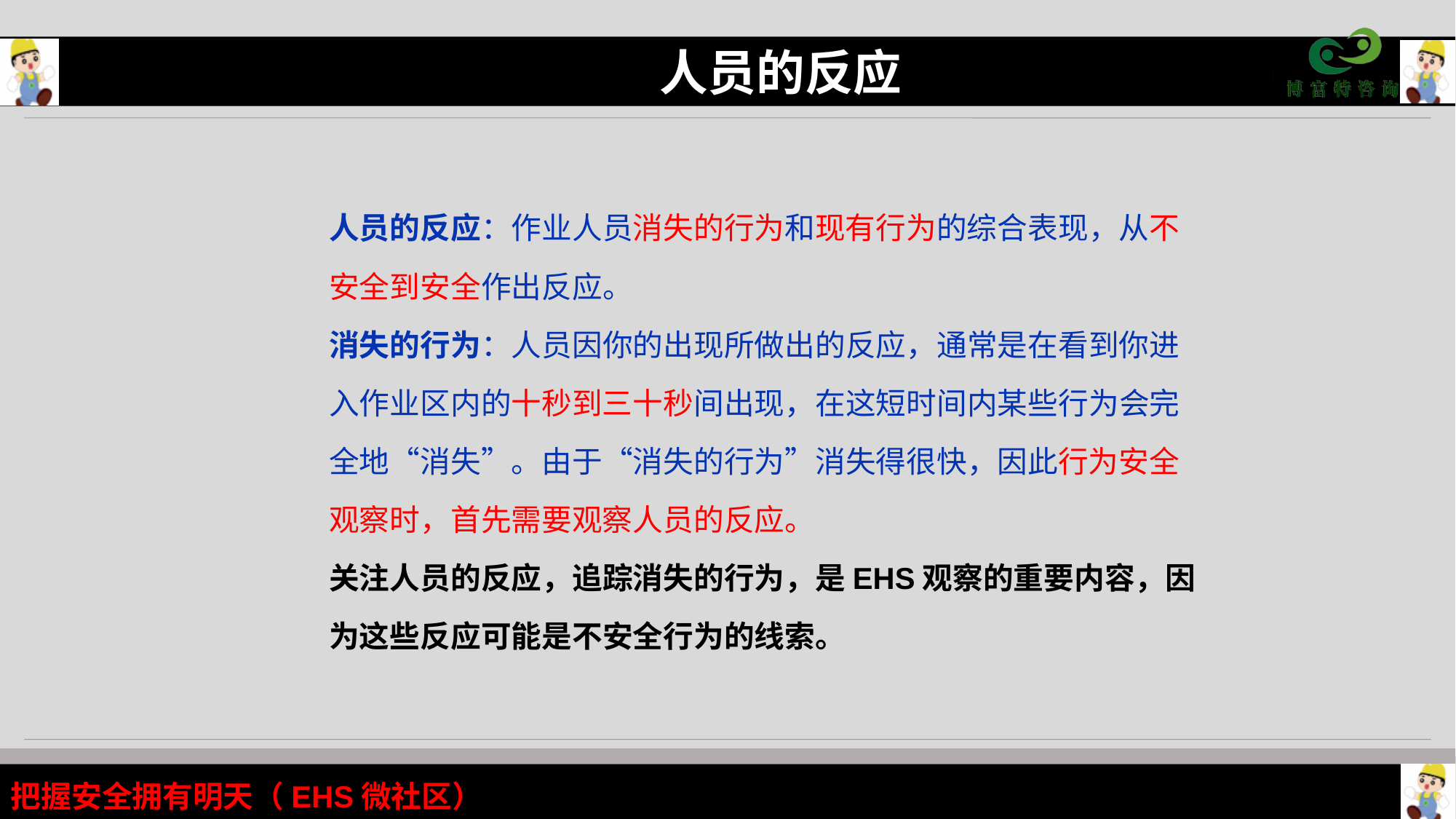

人员的反应
人员的反应：作业人员消失的行为和现有行为的综合表现，从不安全到安全作出反应。
消失的行为：人员因你的出现所做出的反应，通常是在看到你进入作业区内的十秒到三十秒间出现，在这短时间内某些行为会完全地“消失”。由于“消失的行为”消失得很快，因此行为安全观察时，首先需要观察人员的反应。
关注人员的反应，追踪消失的行为，是EHS观察的重要内容，因为这些反应可能是不安全行为的线索。